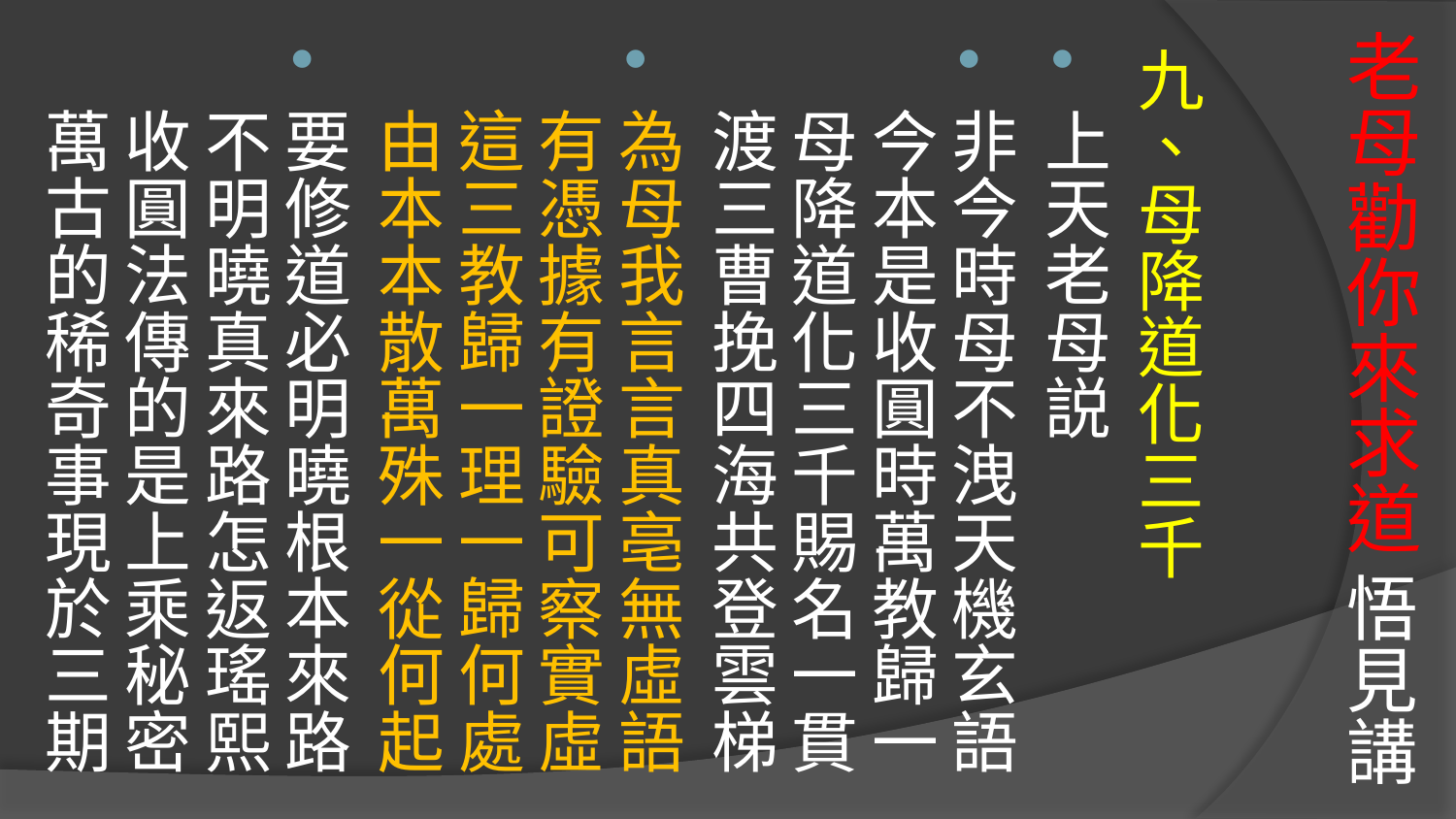

# 老母勸你來求道 悟見講
九、母降道化三千
上天老母説
非今時母不洩天機玄語
今本是收圓時萬教歸一
母降道化三千賜名一貫
渡三曹挽四海共登雲梯
為母我言言真亳無虛語
有憑據有證驗可察實虛
這三教歸一理一歸何處
由本本散萬殊一從何起
要修道必明曉根本來路
不明曉真來路怎返瑤熙
收圓法傳的是上乘秘密
萬古的稀奇事現於三期